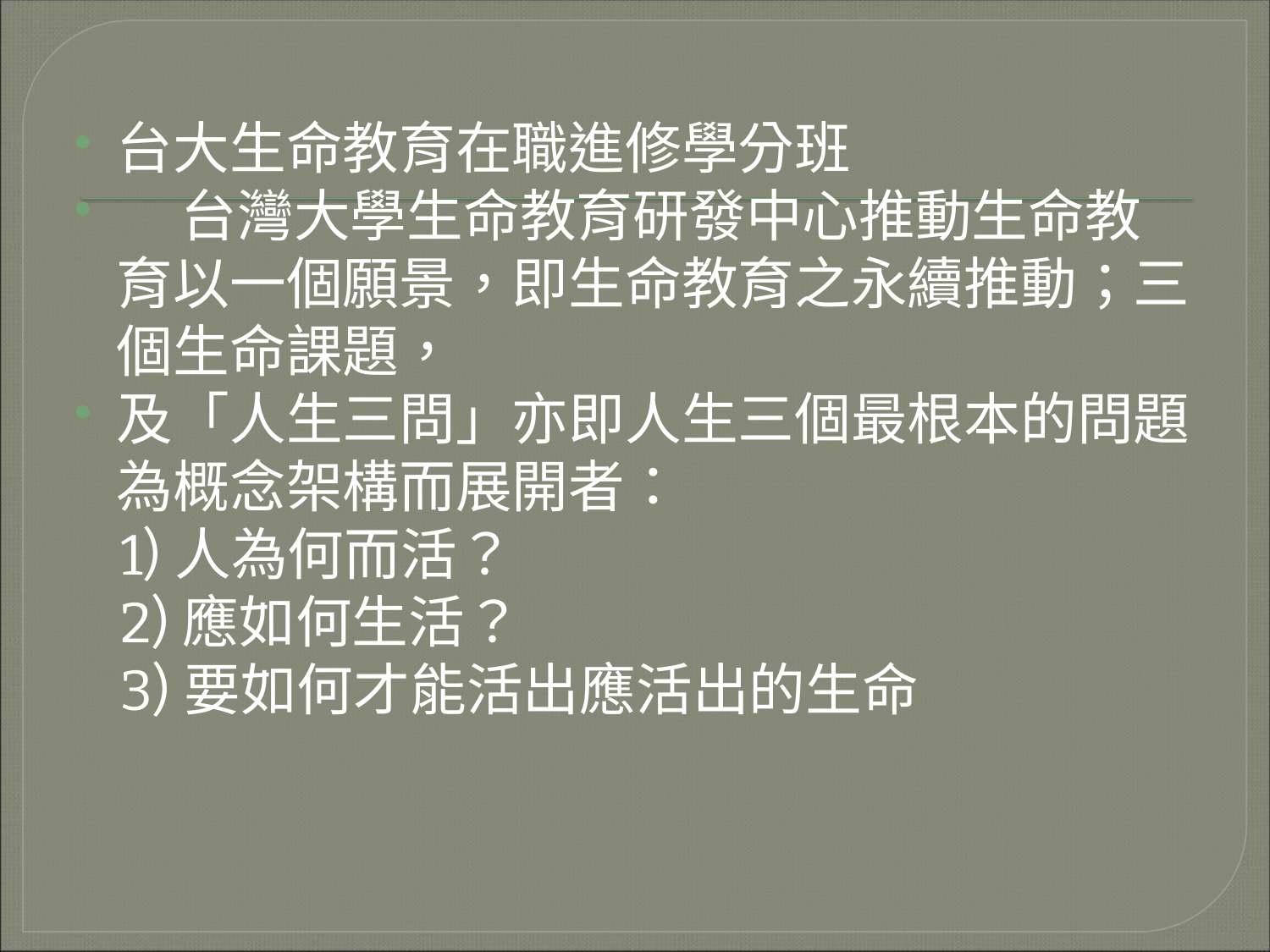

台大生命教育在職進修學分班
    台灣大學生命教育研發中心推動生命教育以一個願景，即生命教育之永續推動；三個生命課題，
及「人生三問」亦即人生三個最根本的問題為概念架構而展開者：
    1)人為何而活？
    2)應如何生活？
    3)要如何才能活出應活出的生命